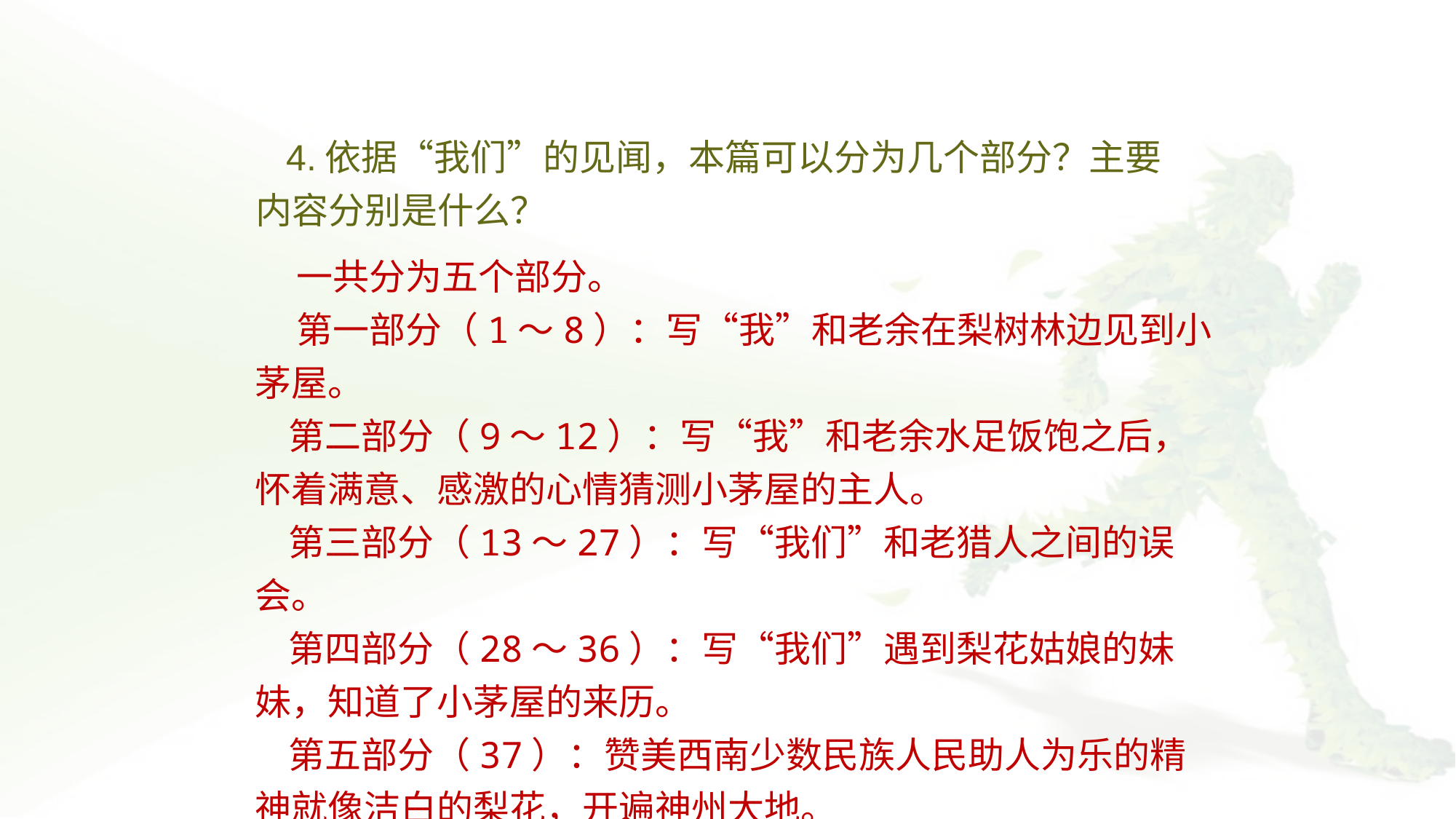

4.依据“我们”的见闻，本篇可以分为几个部分？主要内容分别是什么？
    一共分为五个部分。
    第一部分（1～8）：写“我”和老余在梨树林边见到小茅屋。
   第二部分（9～12）：写“我”和老余水足饭饱之后，怀着满意、感激的心情猜测小茅屋的主人。
   第三部分（13～27）：写“我们”和老猎人之间的误会。
   第四部分（28～36）：写“我们”遇到梨花姑娘的妹妹，知道了小茅屋的来历。
   第五部分（37）：赞美西南少数民族人民助人为乐的精神就像洁白的梨花，开遍神州大地。